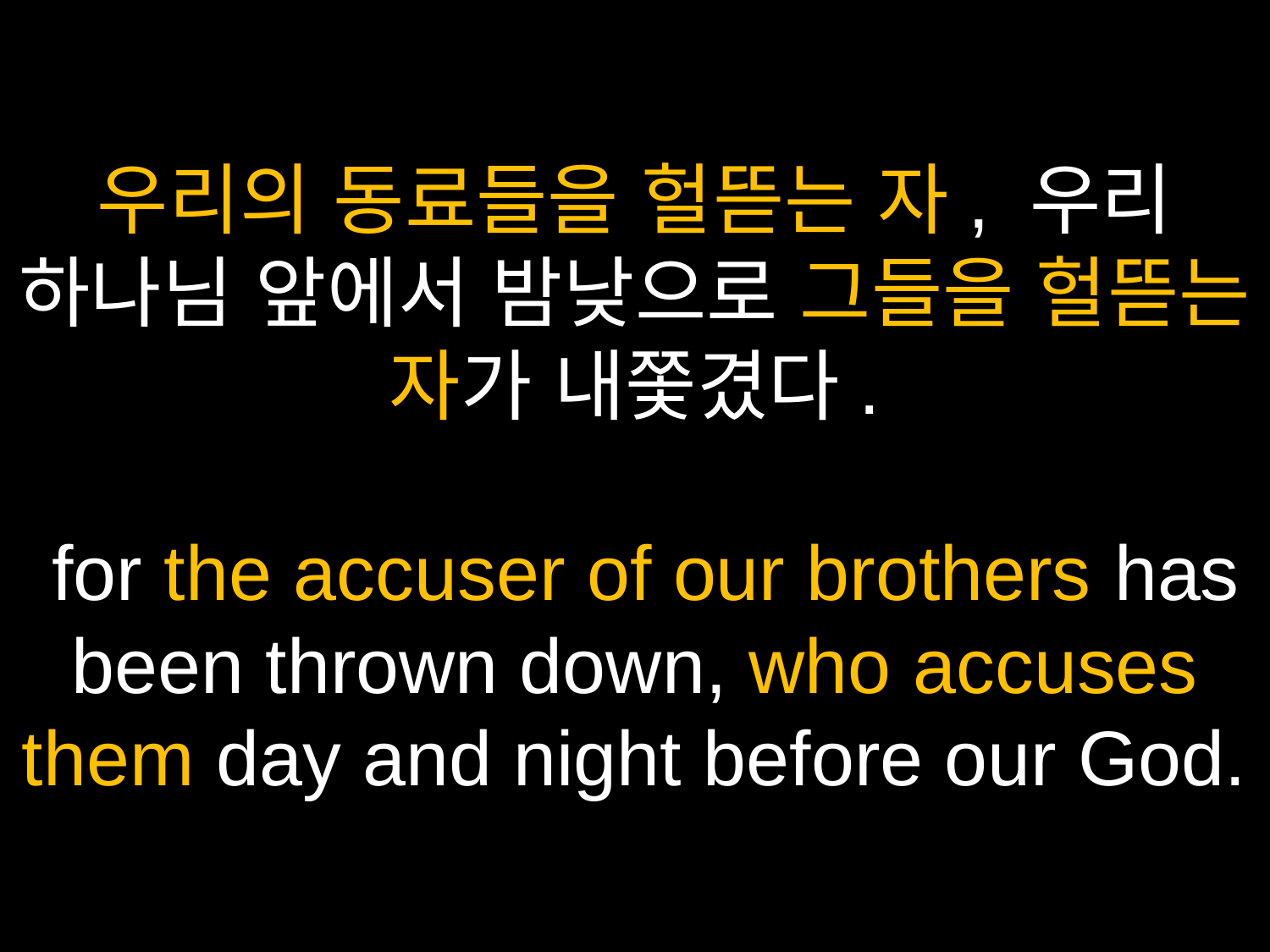

# 우리의 동료들을 헐뜯는 자, 우리 하나님 앞에서 밤낮으로 그들을 헐뜯는 자가 내쫓겼다. for the accuser of our brothers has been thrown down, who accuses them day and night before our God.